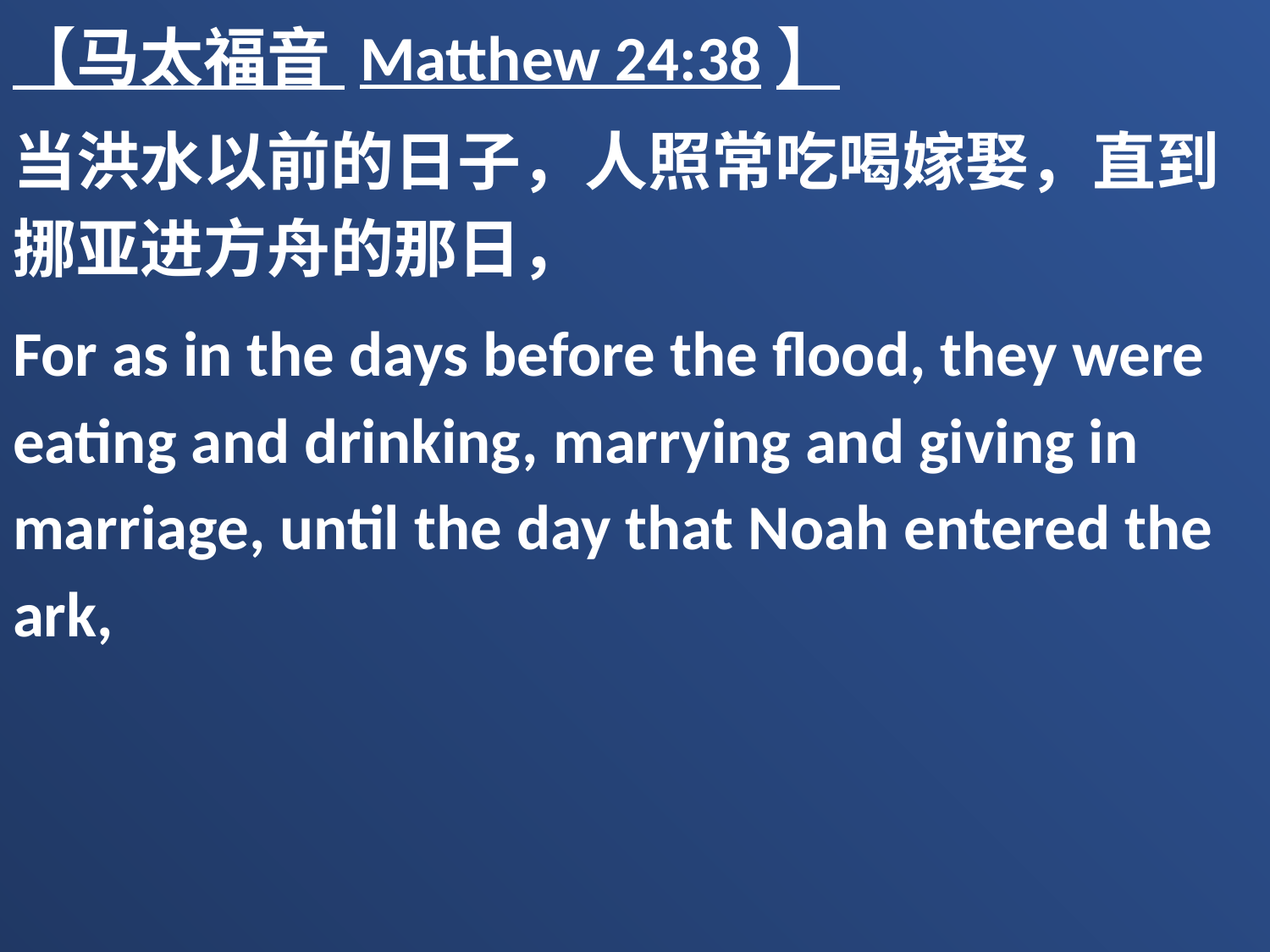

【马太福音 Matthew 24:38】
当洪水以前的日子，人照常吃喝嫁娶，直到挪亚进方舟的那日，
For as in the days before the flood, they were eating and drinking, marrying and giving in marriage, until the day that Noah entered the ark,